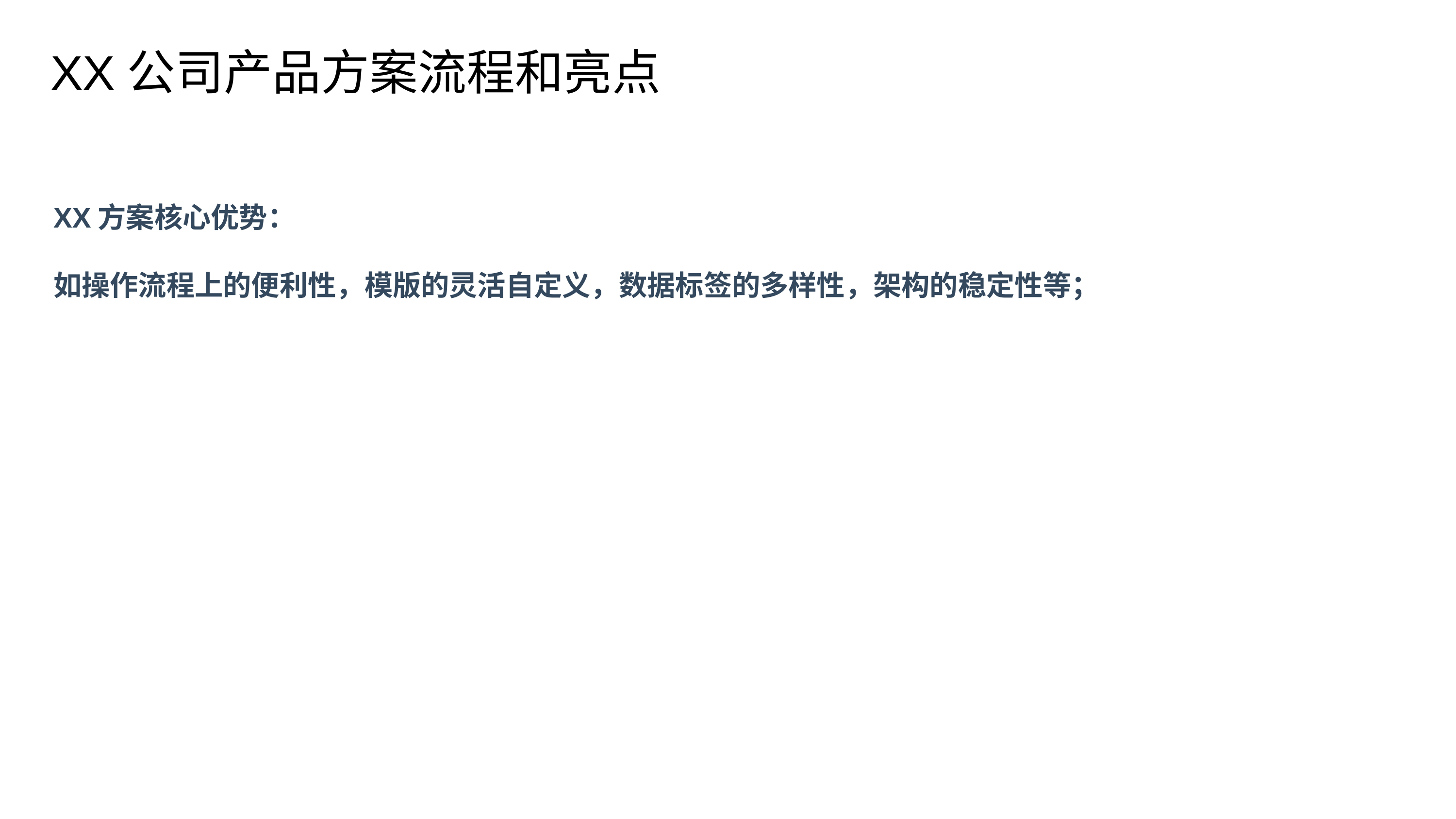

#1
XX公司产品方案流程和亮点
XX方案核心优势：

如操作流程上的便利性，模版的灵活自定义，数据标签的多样性，架构的稳定性等；